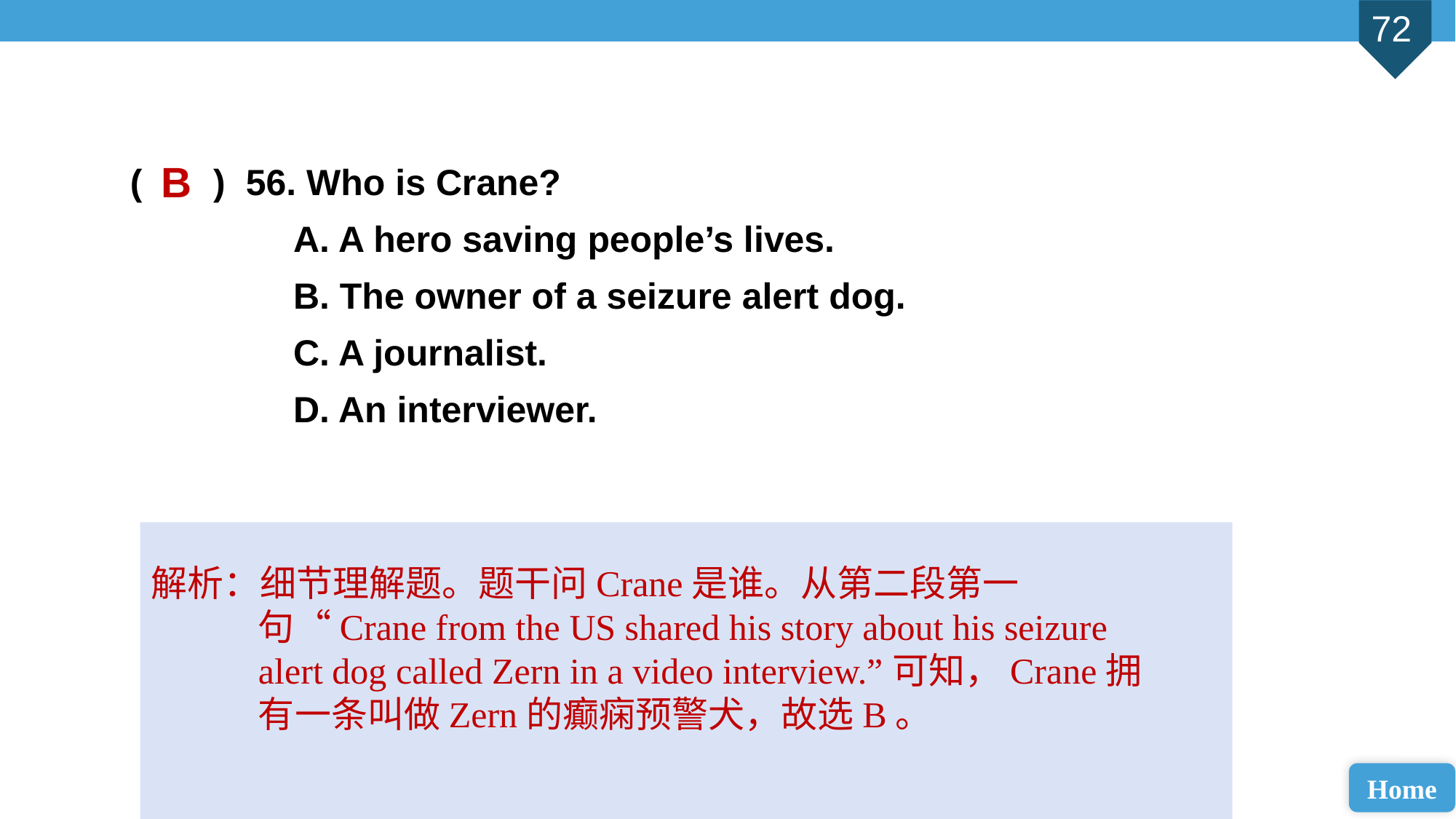

(       )  56. Who is Crane?
                A. A hero saving people’s lives.
                B. The owner of a seizure alert dog.
                C. A journalist.
                D. An interviewer.
B

解析：细节理解题。题干问Crane是谁。从第二段第一句“Crane from the US shared his story about his seizure alert dog called Zern in a video interview.”可知，Crane拥有一条叫做Zern的癫痫预警犬，故选B。